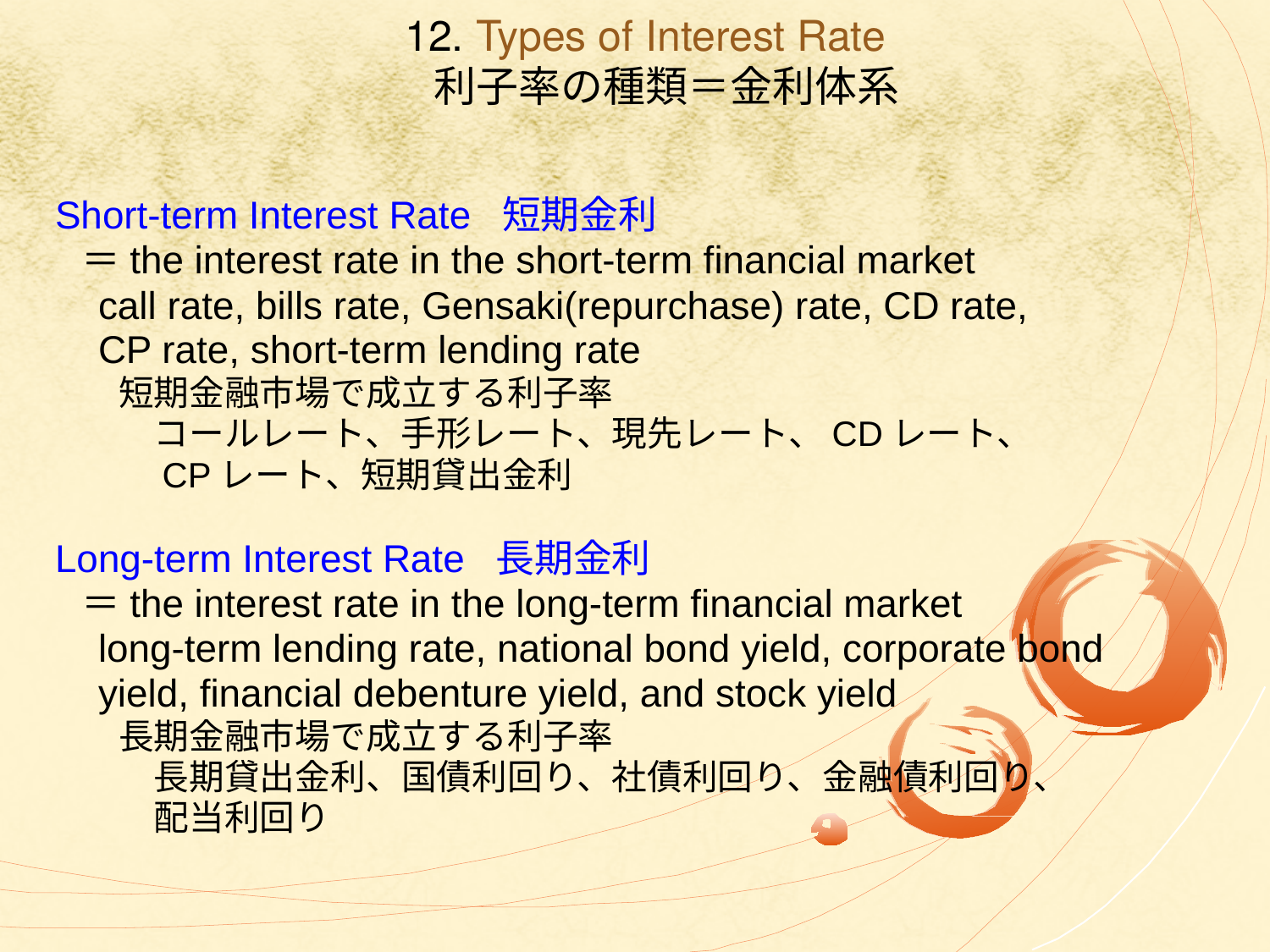

# 12. Types of Interest Rate 　利子率の種類＝金利体系
Short-term Interest Rate  短期金利
  ＝the interest rate in the short-term financial market
    call rate, bills rate, Gensaki(repurchase) rate, CD rate,
    CP rate, short-term lending rate
短期金融市場で成立する利子率
　コールレート、手形レート、現先レート、CDレート、
　CPレート、短期貸出金利

Long-term Interest Rate  長期金利
  ＝the interest rate in the long-term financial market
    long-term lending rate, national bond yield, corporate bond
    yield, financial debenture yield, and stock yield
長期金融市場で成立する利子率
　長期貸出金利、国債利回り、社債利回り、金融債利回り、
　配当利回り